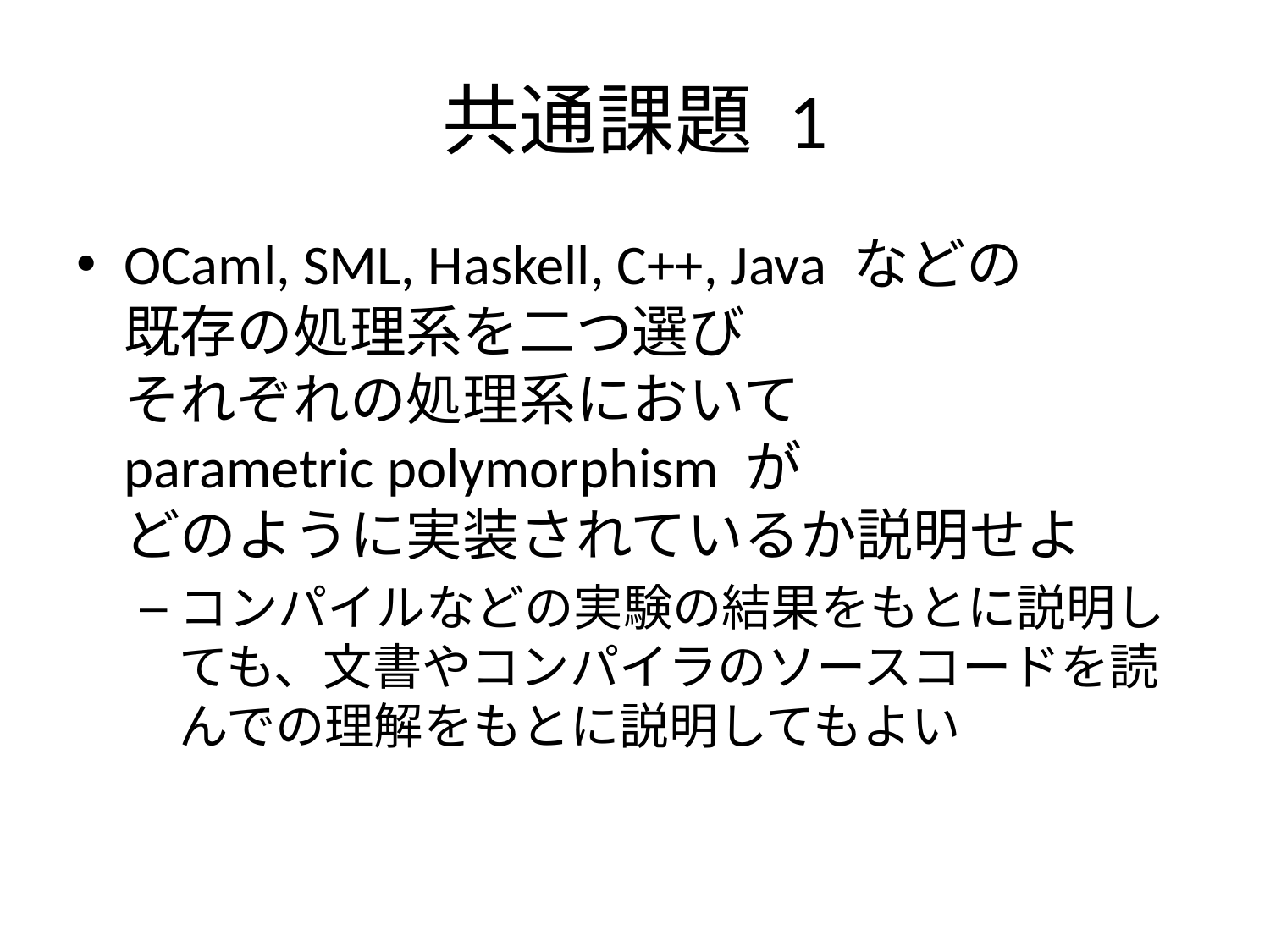

# 共通課題 1
OCaml, SML, Haskell, C++, Java などの
既存の処理系を二つ選び
それぞれの処理系において
parametric polymorphism が
どのように実装されているか説明せよ
コンパイルなどの実験の結果をもとに説明しても、文書やコンパイラのソースコードを読んでの理解をもとに説明してもよい